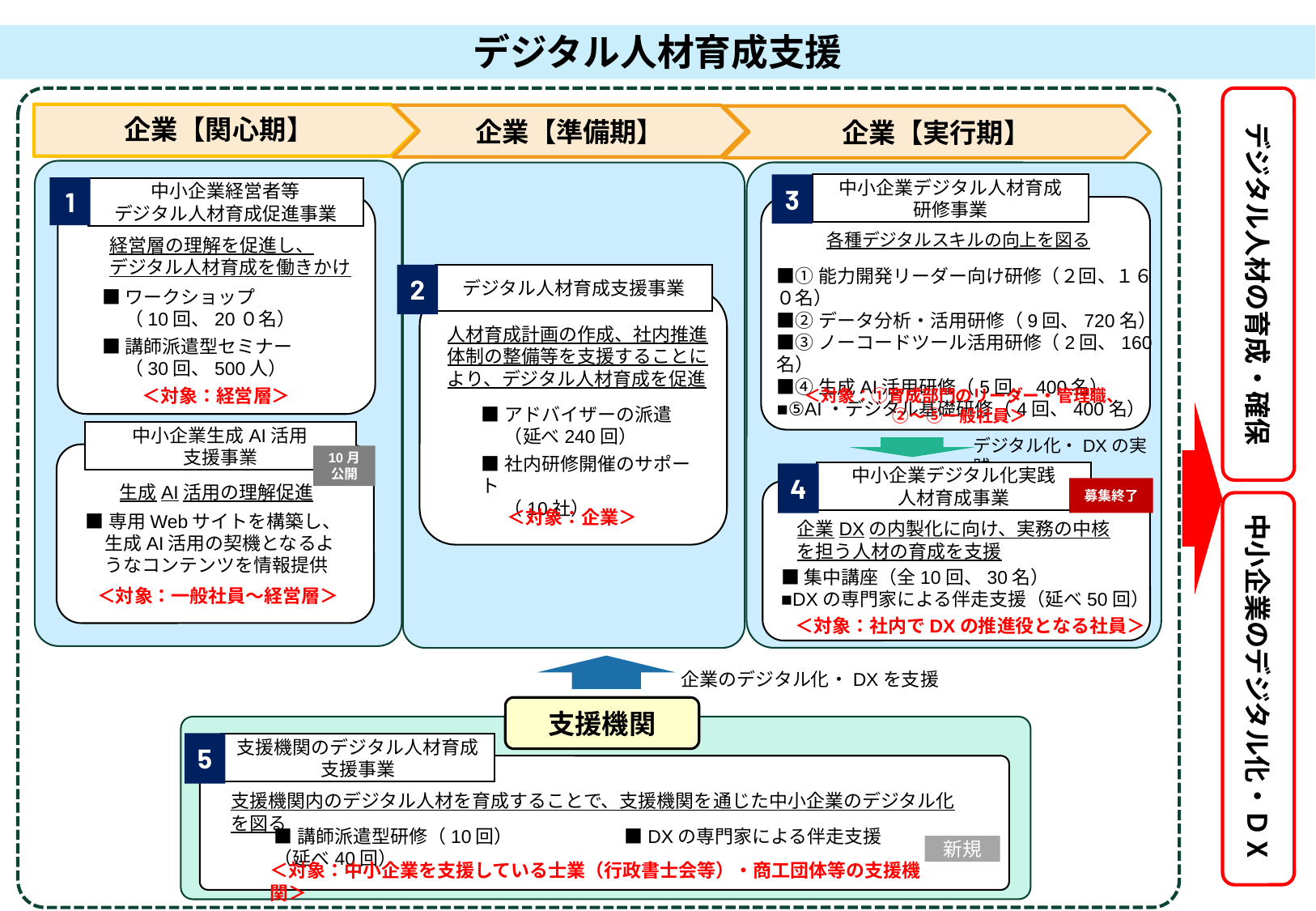

デジタル人材育成支援

デジタル人材の育成・確保
企業【関心期】
企業【準備期】
企業【実行期】

3
中小企業デジタル人材育成
研修事業
1
中小企業経営者等
デジタル人材育成促進事業

各種デジタルスキルの向上を図る
経営層の理解を促進し、
デジタル人材育成を働きかけ
■①能力開発リーダー向け研修（２回、１６０名）
■②データ分析・活用研修（9回、720名）
■③ノーコードツール活用研修（2回、160名）
■④生成AI活用研修（5回、400名）
■⑤AI・デジタル基礎研修（4回、400名）
2
デジタル人材育成支援事業
■ワークショップ
　 （10回、20０名）
■講師派遣型セミナー
　 （30回、500人）

人材育成計画の作成、社内推進体制の整備等を支援することにより、デジタル人材育成を促進
＜対象：経営層＞
＜対象：①育成部門のリーダー・管理職、
　　　　　 ②～⑤一般社員＞
■アドバイザーの派遣
　 （延べ240回）
■社内研修開催のサポート
　 （10社）

中小企業生成AI活用
支援事業
デジタル化・DXの実践

10月
公開
中小企業デジタル化実践
人材育成事業
4
生成AI活用の理解促進
募集終了

中小企業のデジタル化・ＤⅩ
＜対象：企業＞
■専用Webサイトを構築し、生成AI活用の契機となるようなコンテンツを情報提供
企業DXの内製化に向け、実務の中核を担う人材の育成を支援
■集中講座（全10回、30名）
■DXの専門家による伴走支援（延べ50回）
＜対象：一般社員～経営層＞

＜対象：社内でDXの推進役となる社員＞
企業のデジタル化・DXを支援
支援機関

5
支援機関のデジタル人材育成
支援事業

支援機関内のデジタル人材を育成することで、支援機関を通じた中小企業のデジタル化を図る
■講師派遣型研修（10回）　　　　　　■DXの専門家による伴走支援（延べ40回）
新規
＜対象：中小企業を支援している士業（行政書士会等）・商工団体等の支援機関＞